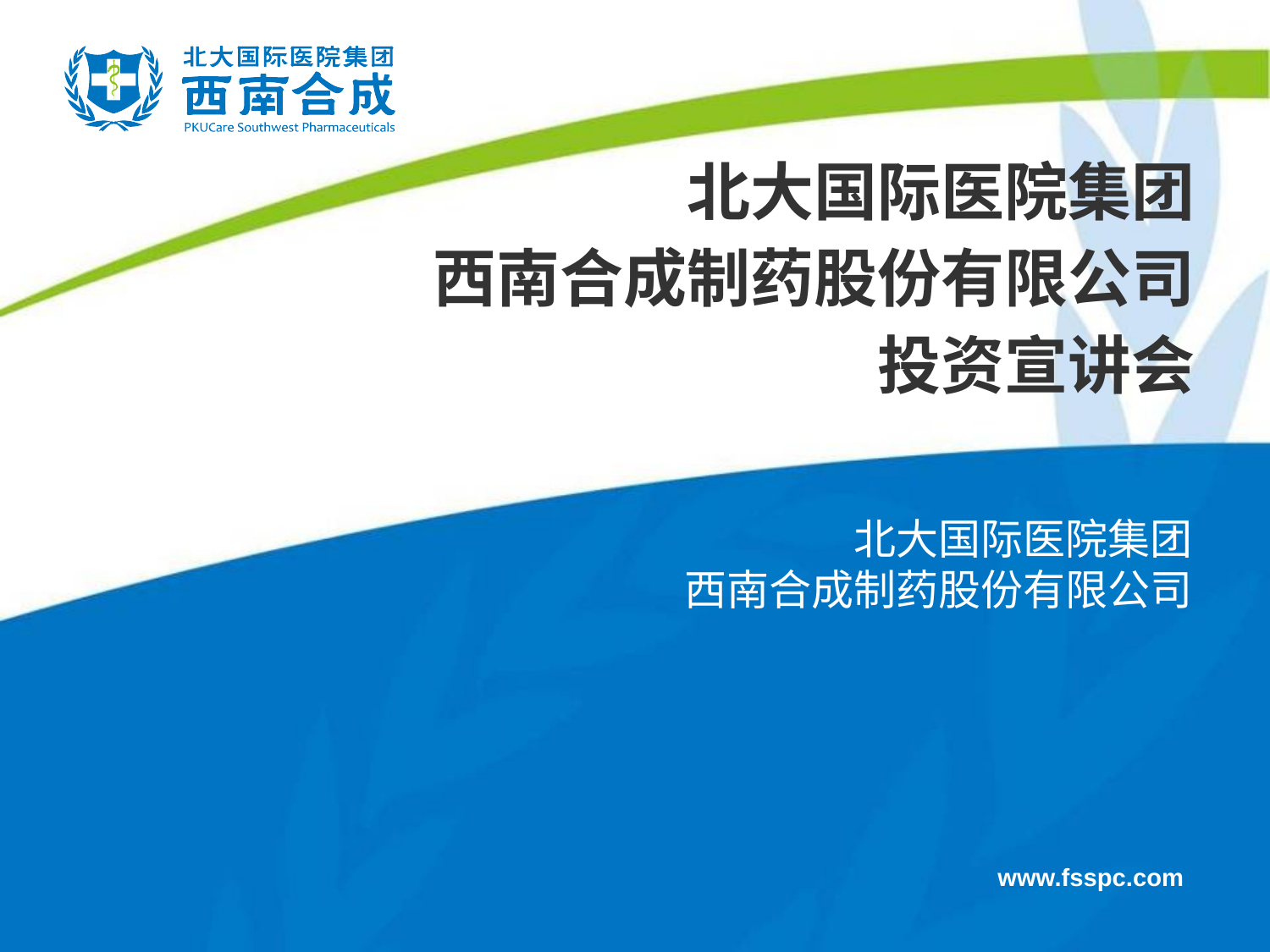

北大国际医院集团
西南合成制药股份有限公司
投资宣讲会
北大国际医院集团
西南合成制药股份有限公司